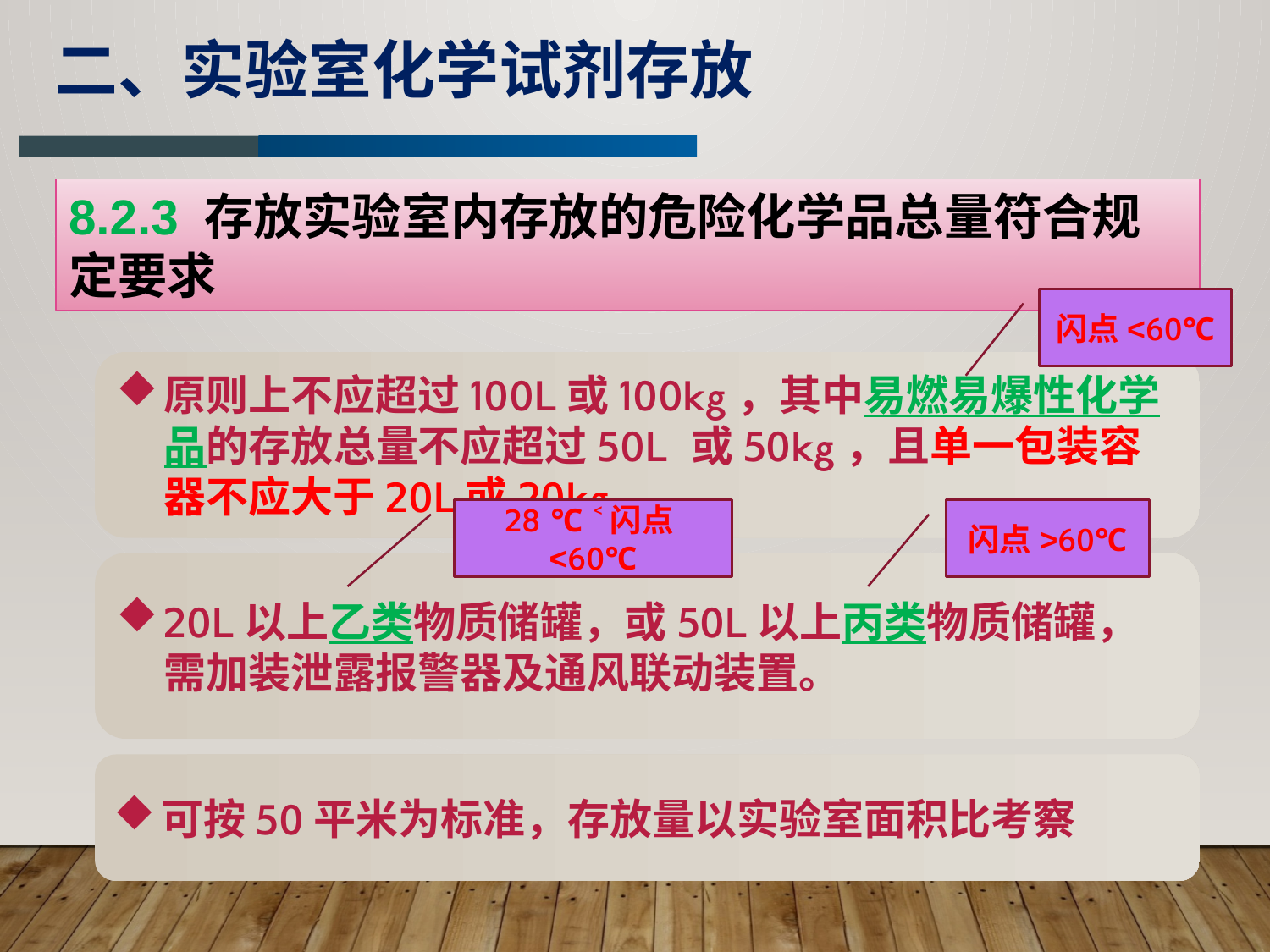

二、实验室化学试剂存放

8.2.3 存放实验室内存放的危险化学品总量符合规定要求
闪点˂60℃
原则上不应超过100L或100kg，其中易燃易爆性化学品的存放总量不应超过50L 或50kg，且单一包装容器不应大于20L或20kg
28 ℃ ˂闪点˂60℃
闪点˃60℃
20L以上乙类物质储罐，或50L以上丙类物质储罐，需加装泄露报警器及通风联动装置。
可按50平米为标准，存放量以实验室面积比考察